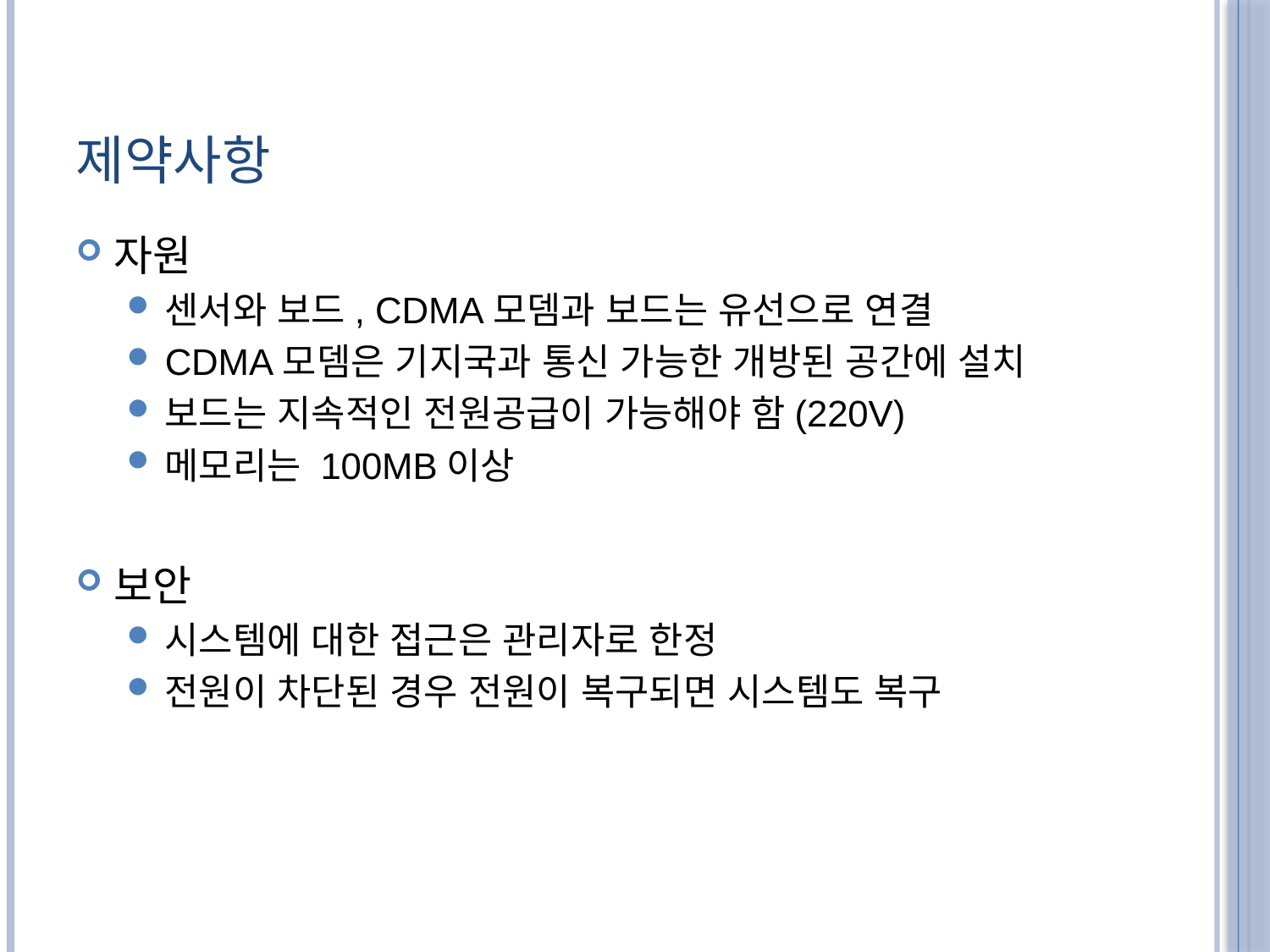

# 제약사항
자원
센서와 보드, CDMA모뎀과 보드는 유선으로 연결
CDMA모뎀은 기지국과 통신 가능한 개방된 공간에 설치
보드는 지속적인 전원공급이 가능해야 함(220V)
메모리는 100MB이상

보안
시스템에 대한 접근은 관리자로 한정
전원이 차단된 경우 전원이 복구되면 시스템도 복구